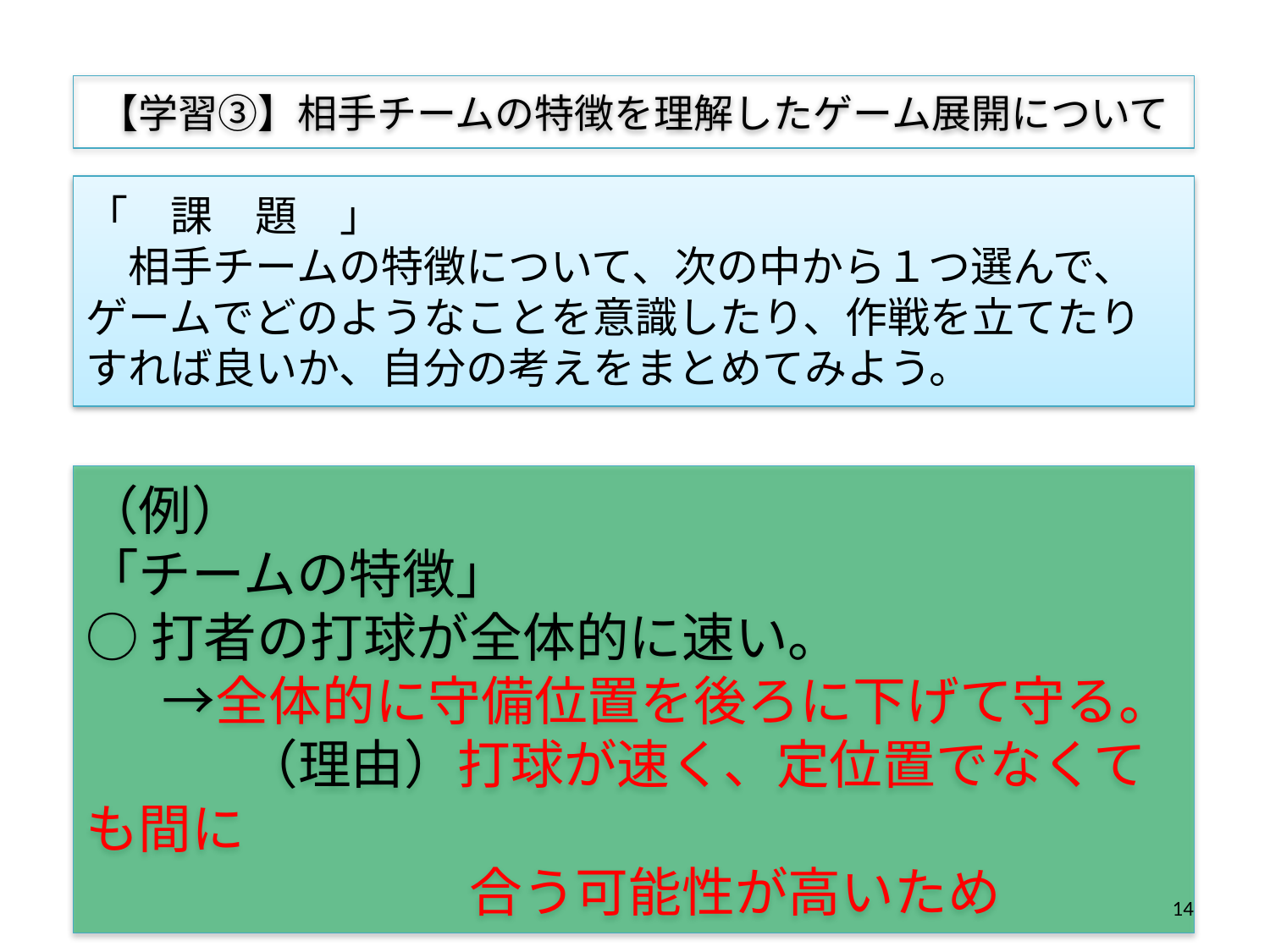

【学習③】相手チームの特徴を理解したゲーム展開について
# 「　課　題　」 　相手チームの特徴について、次の中から１つ選んで、ゲームでどのようなことを意識したり、作戦を立てたりすれば良いか、自分の考えをまとめてみよう。
（例）
「チームの特徴」
○打者の打球が全体的に速い。
　  →全体的に守備位置を後ろに下げて守る。
　　　（理由）打球が速く、定位置でなくても間に
　　　　　　　 合う可能性が高いため
14